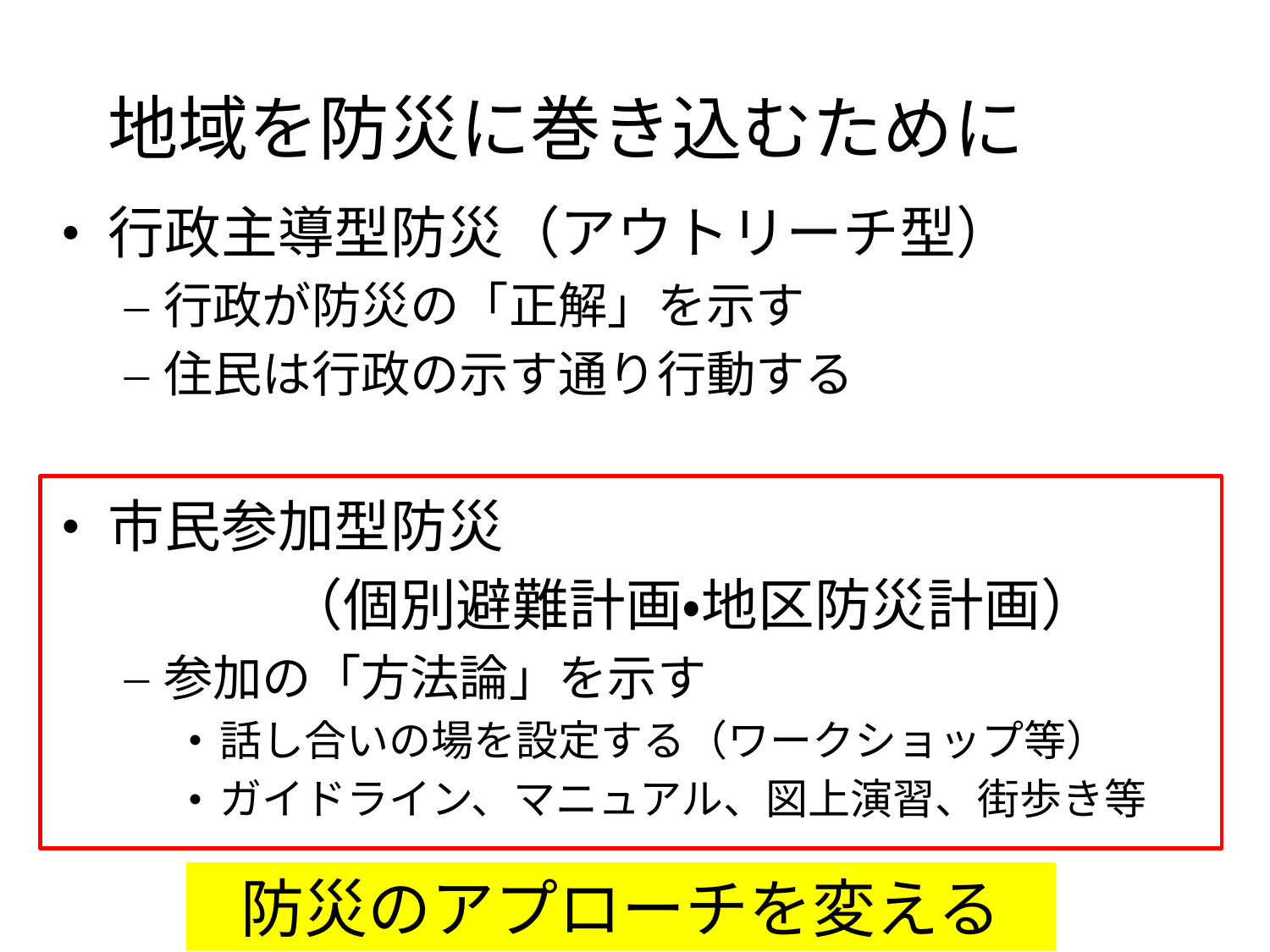

# 地域を防災に巻き込むために
行政主導型防災（アウトリーチ型）
行政が防災の「正解」を示す
住民は行政の示す通り行動する

市民参加型防災
　　　　（個別避難計画・地区防災計画）
参加の「方法論」を示す
話し合いの場を設定する（ワークショップ等）
ガイドライン、マニュアル、図上演習、街歩き等

防災のアプローチを変える